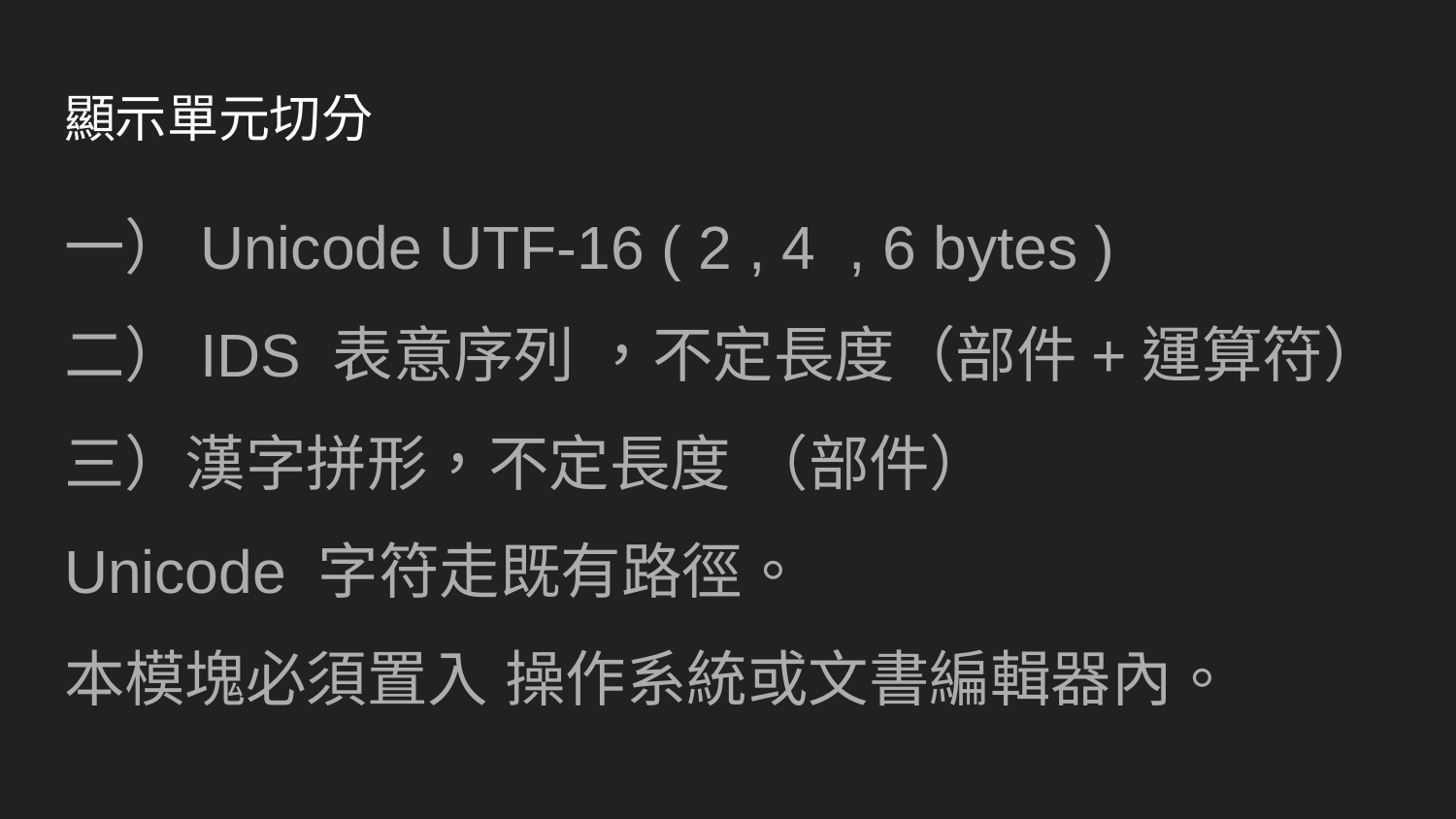

# 顯示單元切分
一）Unicode UTF-16 ( 2 , 4  , 6 bytes )
二）IDS 表意序列 ，不定長度（部件+運算符）
三）漢字拼形，不定長度 （部件）
Unicode 字符走既有路徑。
本模塊必須置入 操作系統或文書編輯器內。